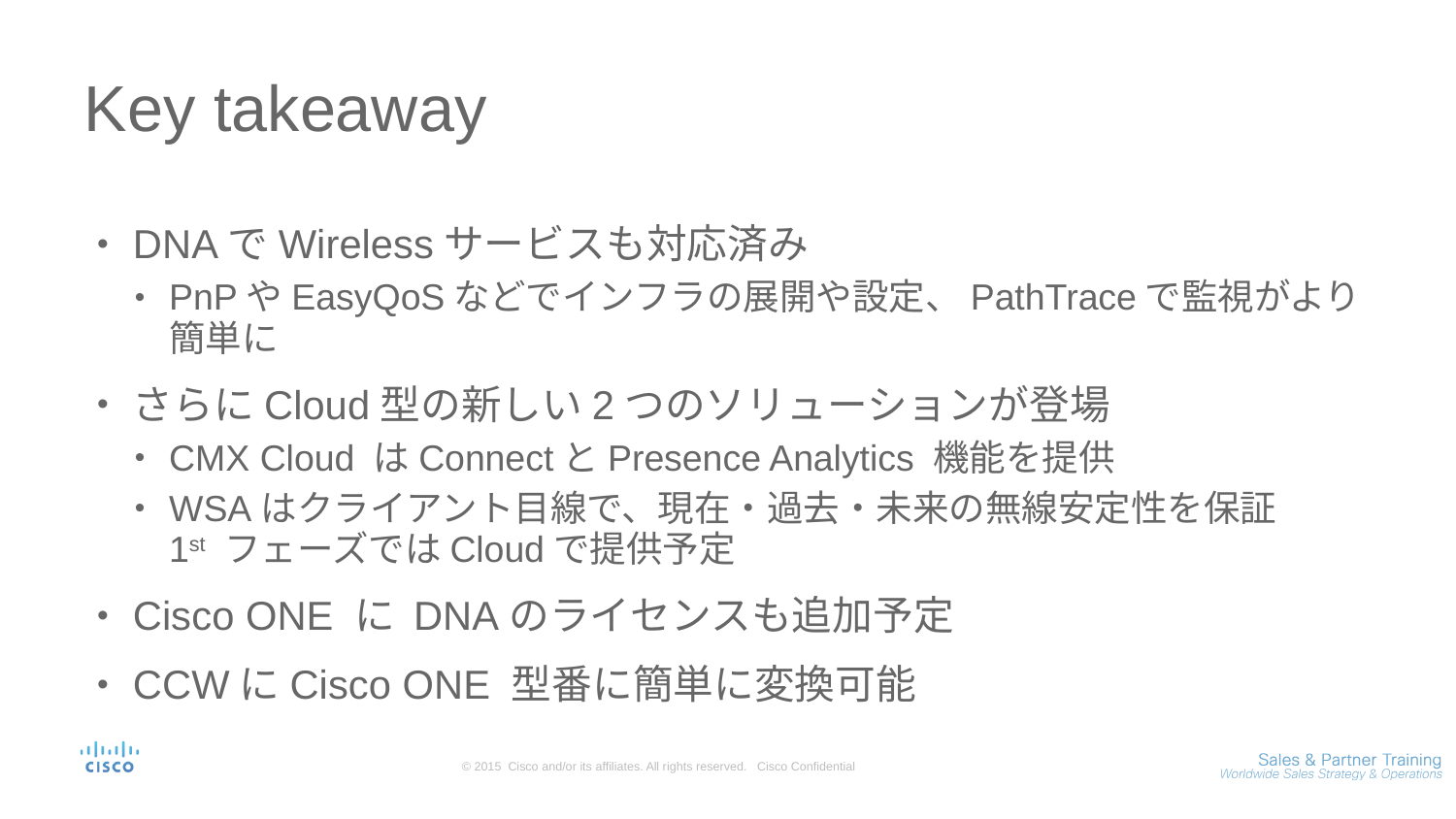

# Key takeaway
DNAでWirelessサービスも対応済み
PnPやEasyQoSなどでインフラの展開や設定、PathTraceで監視がより簡単に
さらにCloud型の新しい2つのソリューションが登場
CMX Cloud はConnectとPresence Analytics 機能を提供
WSAはクライアント目線で、現在・過去・未来の無線安定性を保証
1st フェーズではCloudで提供予定
Cisco ONE に DNAのライセンスも追加予定
CCWにCisco ONE 型番に簡単に変換可能